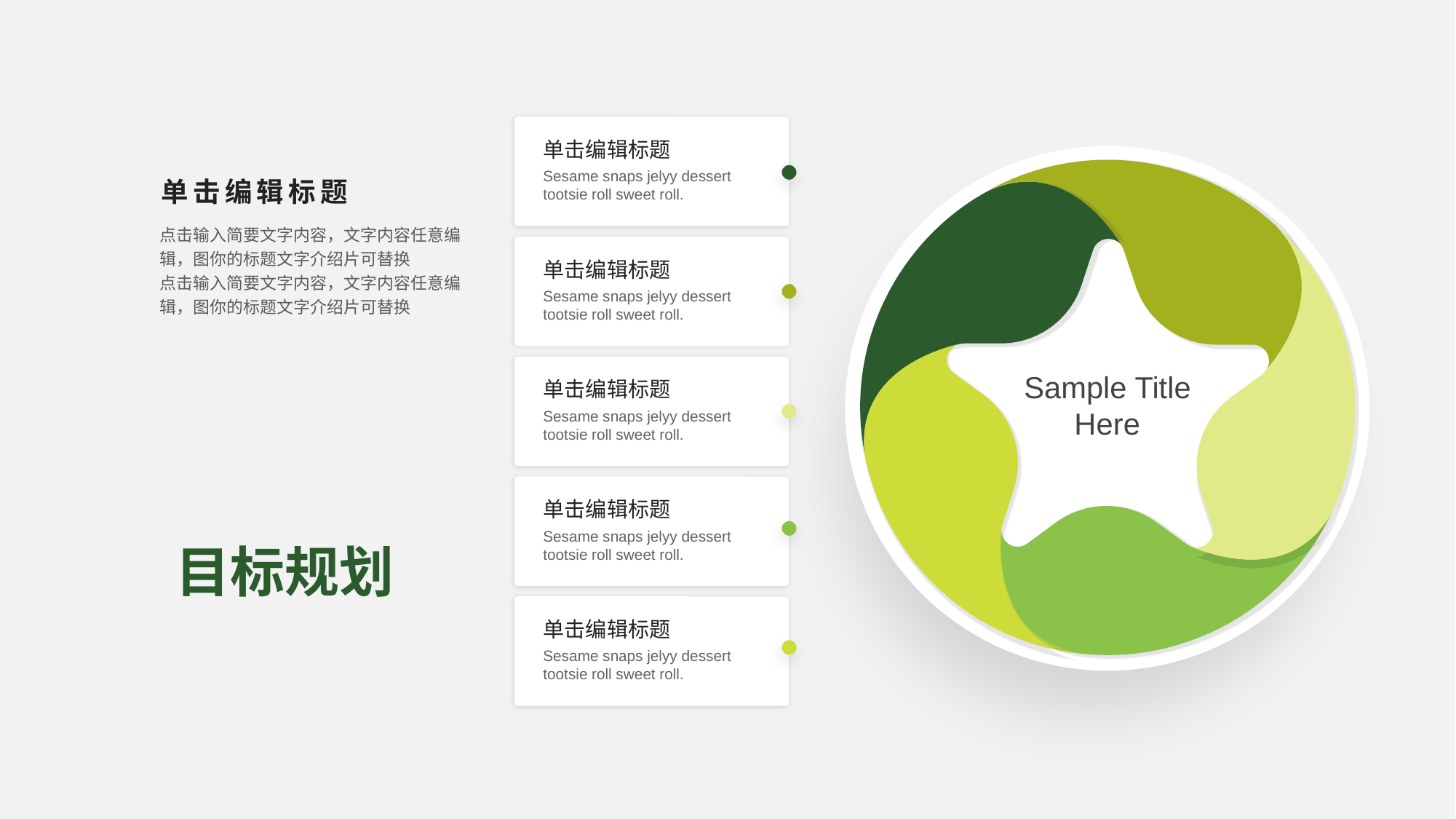

单击编辑标题
Sesame snaps jelyy dessert tootsie roll sweet roll.

Sample Title
Here

单击编辑标题
点击输入简要文字内容，文字内容任意编辑，图你的标题文字介绍片可替换
点击输入简要文字内容，文字内容任意编辑，图你的标题文字介绍片可替换

单击编辑标题
Sesame snaps jelyy dessert tootsie roll sweet roll.

单击编辑标题
Sesame snaps jelyy dessert tootsie roll sweet roll.

单击编辑标题
Sesame snaps jelyy dessert tootsie roll sweet roll.

# 目标规划

单击编辑标题
Sesame snaps jelyy dessert tootsie roll sweet roll.